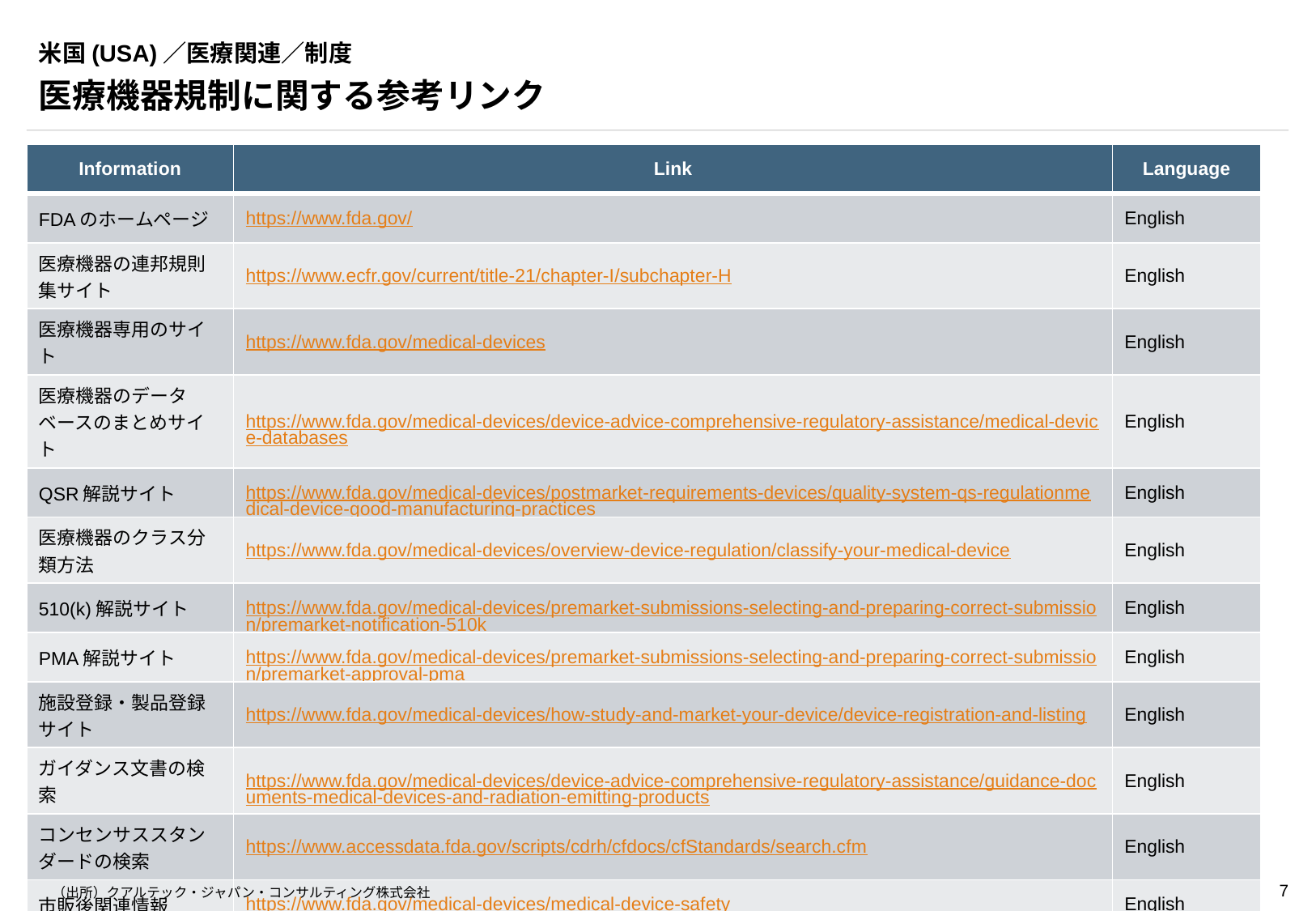

# 米国(USA)／医療関連／制度
医療機器規制に関する参考リンク
| Information | Link | Language |
| --- | --- | --- |
| FDAのホームページ | https://www.fda.gov/ | English |
| 医療機器の連邦規則集サイト | https://www.ecfr.gov/current/title-21/chapter-I/subchapter-H | English |
| 医療機器専用のサイト | https://www.fda.gov/medical-devices | English |
| 医療機器のデータベースのまとめサイト | https://www.fda.gov/medical-devices/device-advice-comprehensive-regulatory-assistance/medical-device-databases | English |
| QSR解説サイト | https://www.fda.gov/medical-devices/postmarket-requirements-devices/quality-system-qs-regulationmedical-device-good-manufacturing-practices | English |
| 医療機器のクラス分類方法 | https://www.fda.gov/medical-devices/overview-device-regulation/classify-your-medical-device | English |
| 510(k)解説サイト | https://www.fda.gov/medical-devices/premarket-submissions-selecting-and-preparing-correct-submission/premarket-notification-510k | English |
| PMA解説サイト | https://www.fda.gov/medical-devices/premarket-submissions-selecting-and-preparing-correct-submission/premarket-approval-pma | English |
| 施設登録・製品登録サイト | https://www.fda.gov/medical-devices/how-study-and-market-your-device/device-registration-and-listing | English |
| ガイダンス文書の検索 | https://www.fda.gov/medical-devices/device-advice-comprehensive-regulatory-assistance/guidance-documents-medical-devices-and-radiation-emitting-products | English |
| コンセンサススタンダードの検索 | https://www.accessdata.fda.gov/scripts/cdrh/cfdocs/cfStandards/search.cfm | English |
| 市販後関連情報 | https://www.fda.gov/medical-devices/medical-device-safety | English |
（出所）クアルテック・ジャパン・コンサルティング株式会社